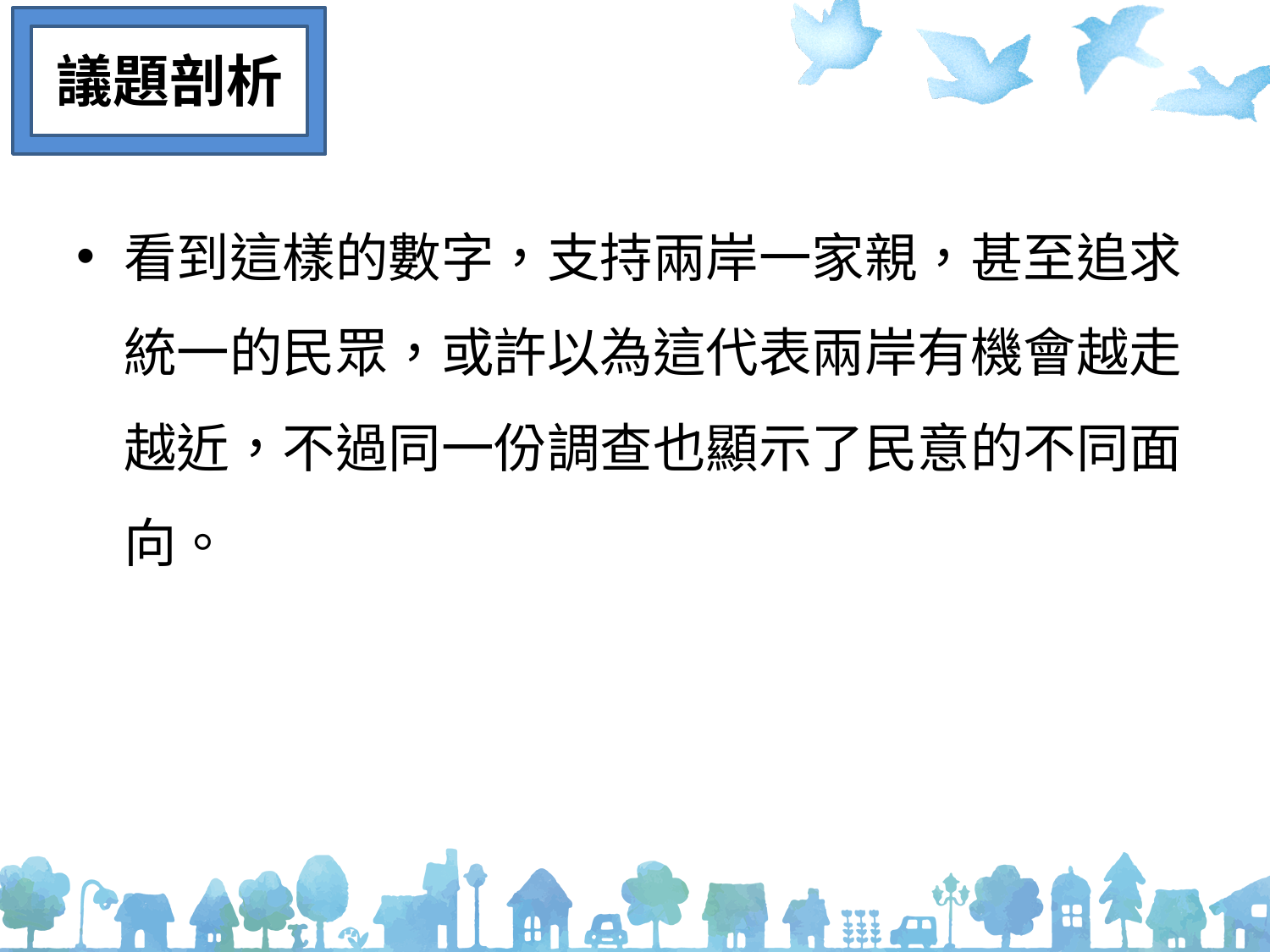

議題剖析
看到這樣的數字，支持兩岸一家親，甚至追求統一的民眾，或許以為這代表兩岸有機會越走越近，不過同一份調查也顯示了民意的不同面向。